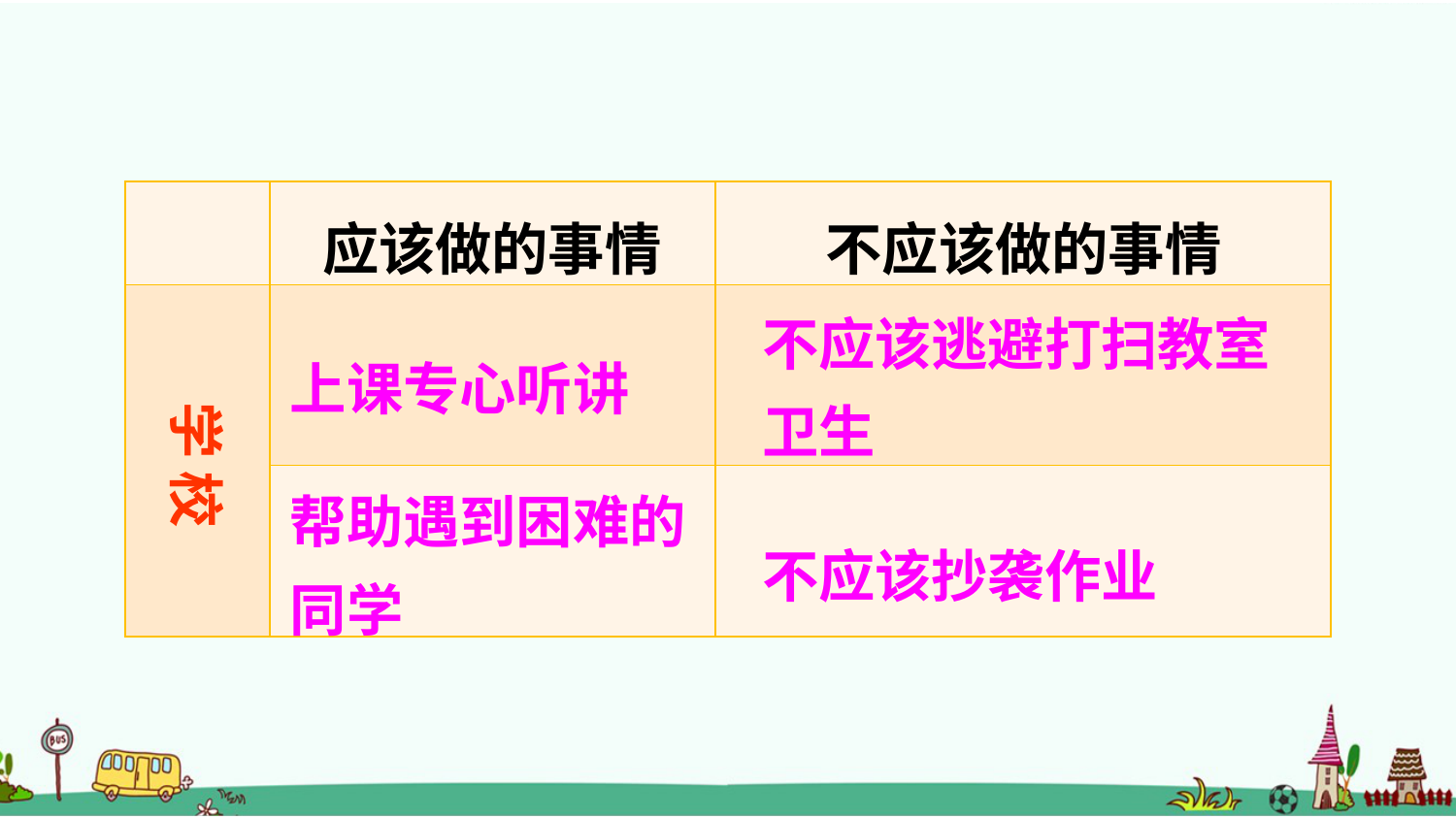

|  |  |  |
| --- | --- | --- |
|  |  |  |
|  |  |  |
应该做的事情
不应该做的事情
不应该逃避打扫教室卫生
上课专心听讲
学 校
帮助遇到困难的同学
不应该抄袭作业